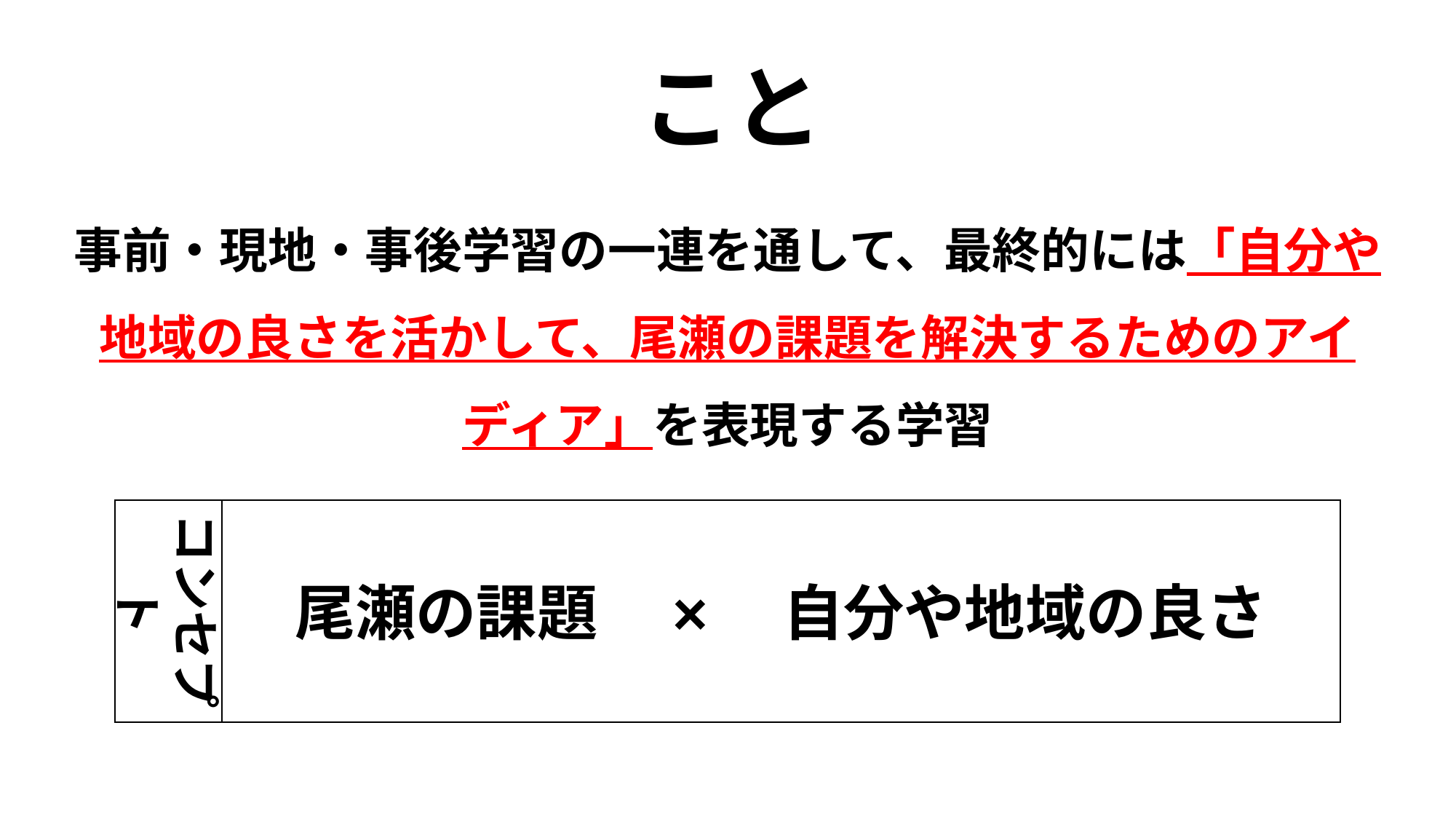

# 尾瀬ネイチャーラーニングで行うこと
事前・現地・事後学習の一連を通して、最終的には「自分や地域の良さを活かして、尾瀬の課題を解決するためのアイディア」を表現する学習
コンセプト

尾瀬の課題　×　自分や地域の良さ